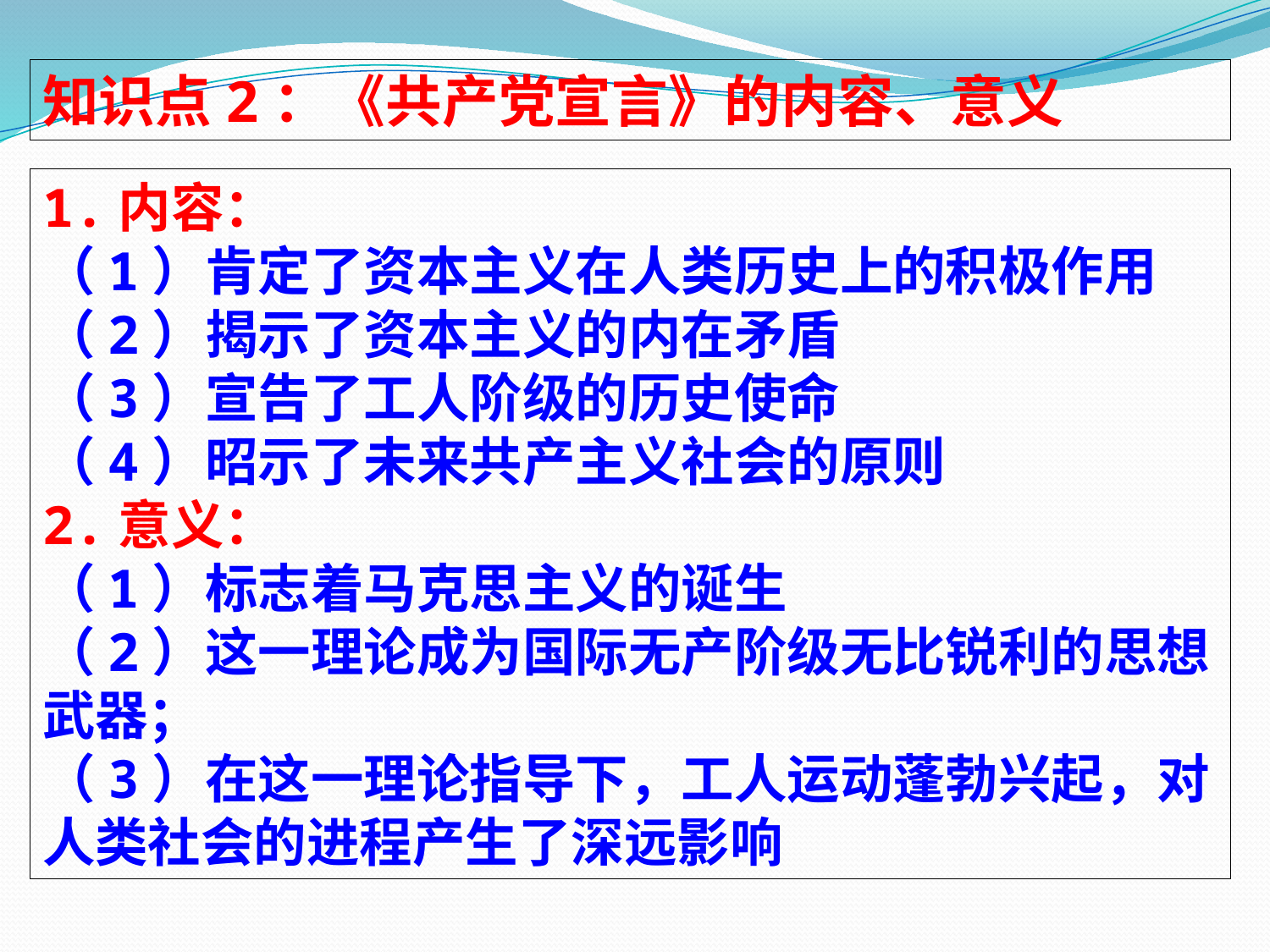

知识点2：《共产党宣言》的内容、意义
1.内容：
（1）肯定了资本主义在人类历史上的积极作用
（2）揭示了资本主义的内在矛盾
（3）宣告了工人阶级的历史使命
（4）昭示了未来共产主义社会的原则
2.意义：
（1）标志着马克思主义的诞生
（2）这一理论成为国际无产阶级无比锐利的思想武器；
（3）在这一理论指导下，工人运动蓬勃兴起，对人类社会的进程产生了深远影响